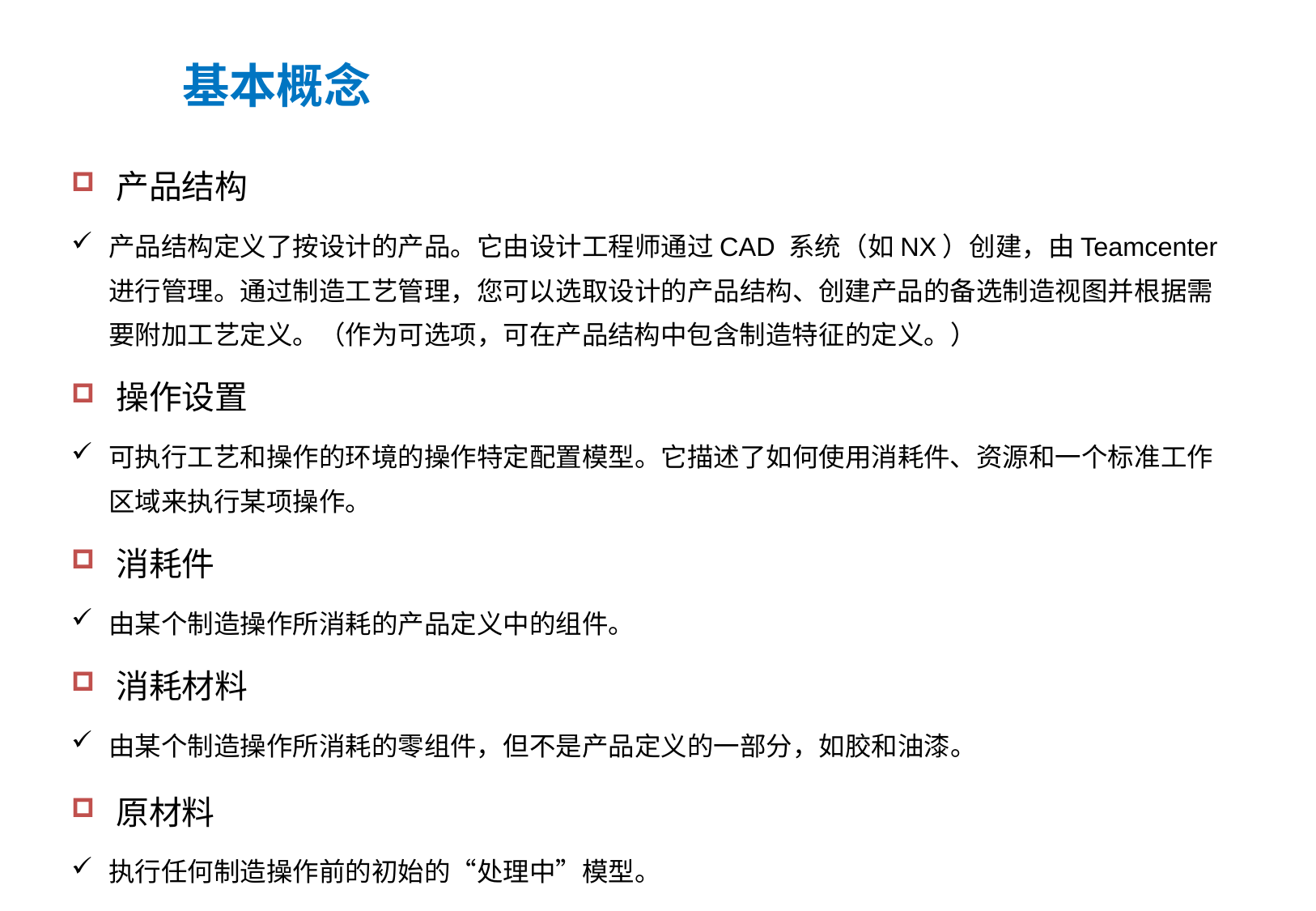

# 基本概念
产品结构
产品结构定义了按设计的产品。它由设计工程师通过CAD 系统（如NX）创建，由Teamcenter 进行管理。通过制造工艺管理，您可以选取设计的产品结构、创建产品的备选制造视图并根据需要附加工艺定义。（作为可选项，可在产品结构中包含制造特征的定义。）
操作设置
可执行工艺和操作的环境的操作特定配置模型。它描述了如何使用消耗件、资源和一个标准工作区域来执行某项操作。
消耗件
由某个制造操作所消耗的产品定义中的组件。
消耗材料
由某个制造操作所消耗的零组件，但不是产品定义的一部分，如胶和油漆。
原材料
执行任何制造操作前的初始的“处理中”模型。